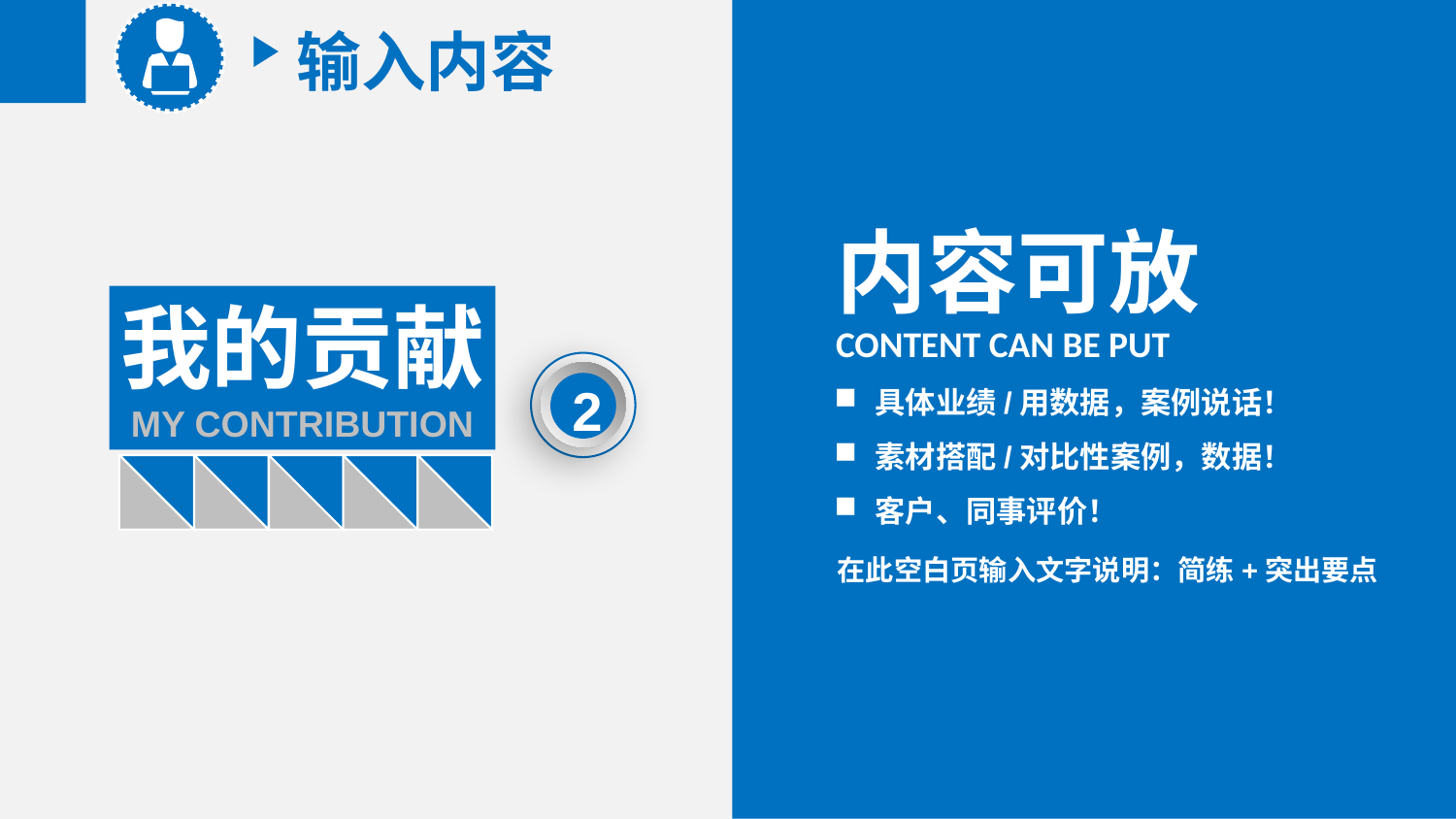

输入内容

内容可放

我的贡献
MY CONTRIBUTION
CONTENT CAN BE PUT

2
具体业绩/用数据，案例说话！
素材搭配/对比性案例，数据！
客户、同事评价！

在此空白页输入文字说明：简练+突出要点